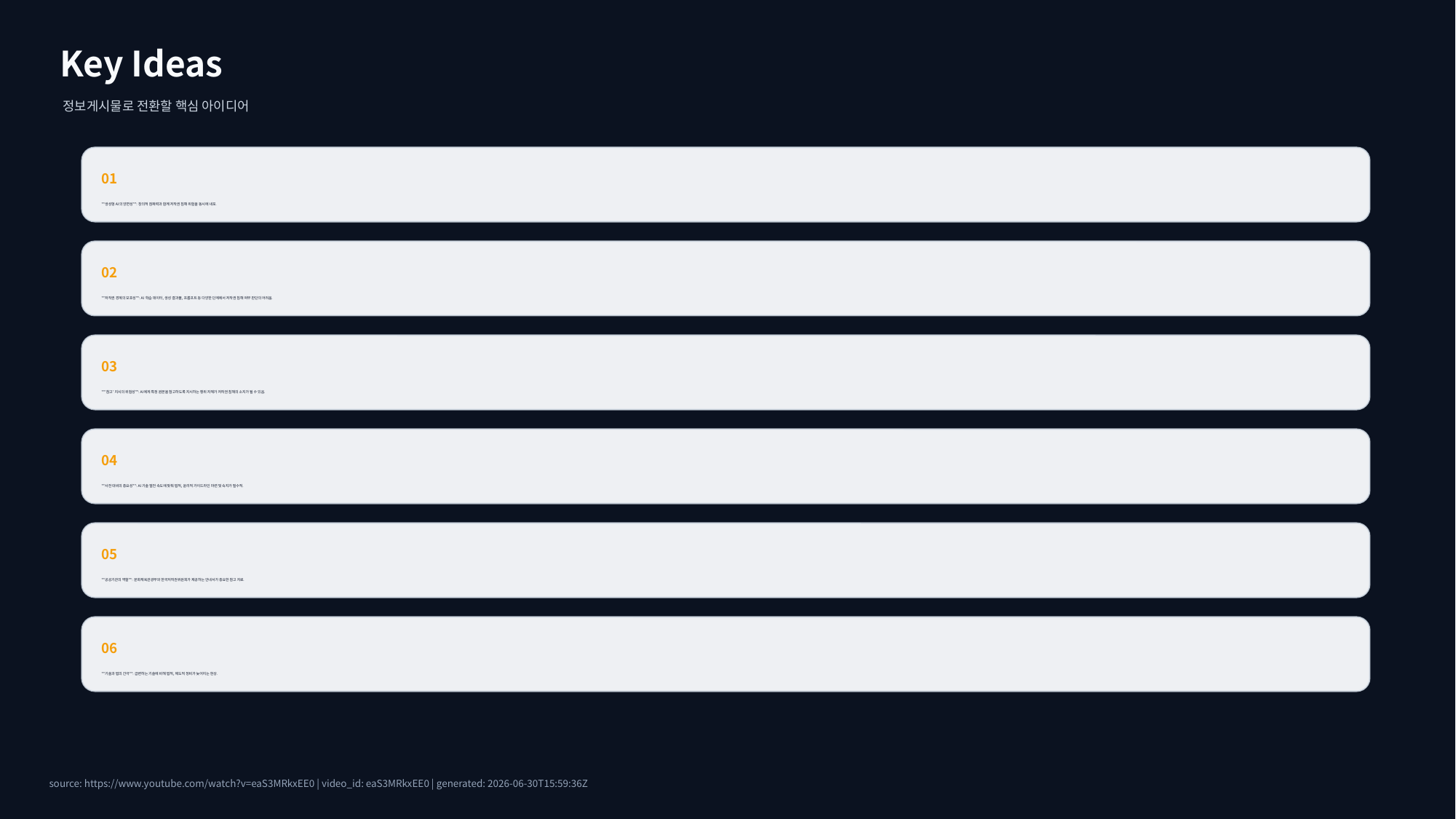

Key Ideas
정보게시물로 전환할 핵심 아이디어

01
**생성형 AI의 양면성**: 창의적 잠재력과 함께 저작권 침해 위험을 동시에 내포.

02
**저작권 경계의 모호성**: AI 학습 데이터, 생성 결과물, 프롬프트 등 다양한 단계에서 저작권 침해 여부 판단의 어려움.

03
**'참고' 지시의 위험성**: AI에게 특정 원본을 참고하도록 지시하는 행위 자체가 저작권 침해의 소지가 될 수 있음.

04
**사전 대비의 중요성**: AI 기술 발전 속도에 맞춰 법적, 윤리적 가이드라인 마련 및 숙지가 필수적.

05
**공공기관의 역할**: 문화체육관광부와 한국저작권위원회가 제공하는 안내서가 중요한 참고 자료.

06
**기술과 법의 간극**: 급변하는 기술에 비해 법적, 제도적 정비가 늦어지는 현상.
source: https://www.youtube.com/watch?v=eaS3MRkxEE0 | video_id: eaS3MRkxEE0 | generated: 2026-06-30T15:59:36Z